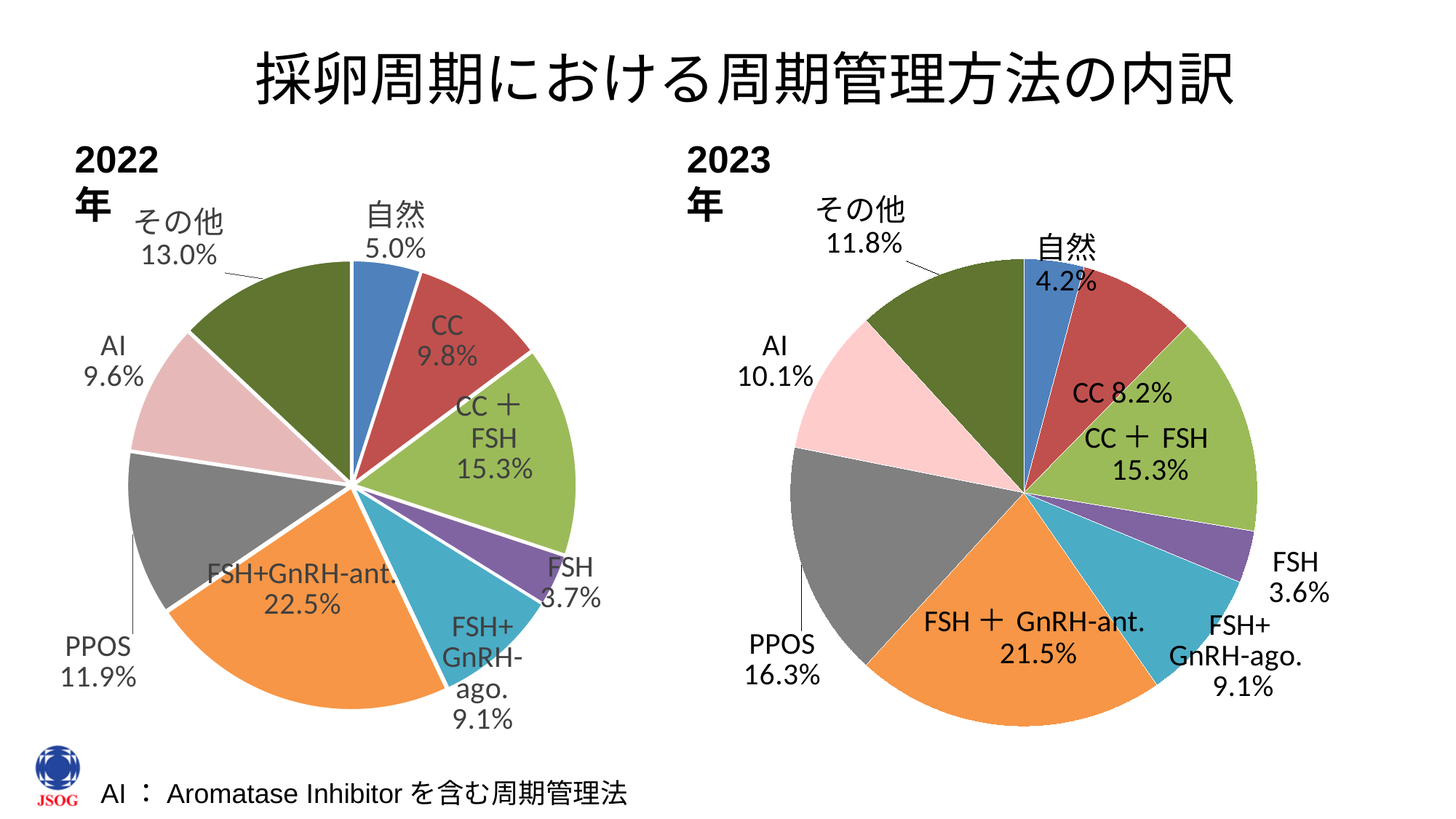

### Chart

| Category |  |
|---|---|
| 自然 | 11710.0 |
| CC | 23024.0 |
| CC＋FSH | 43126.0 |
| FSH | 10147.0 |
| FSH＋ago. | 25639.0 |
| FSH＋ant. | 60446.0 |
| PPOS | 45933.0 |
| AI | 28423.0 |
| その他 | 33217.0 |
採卵周期における周期管理方法の内訳

### Chart

| Category |  |
|---|---|
| 自然 | 13699.0 |
| CC | 27060.0 |
| CC＋FSH | 42082.0 |
| FSH | 10305.0 |
| FSH＋ago. | 25174.0 |
| FSH＋ant. | 62025.0 |
| PPOS | 32830.0 |
| AI | 26345.0 |
| その他 | 35776.0 |

### Chart

| Category |
|---|
2022年
2023年
AI：Aromatase Inhibitorを含む周期管理法